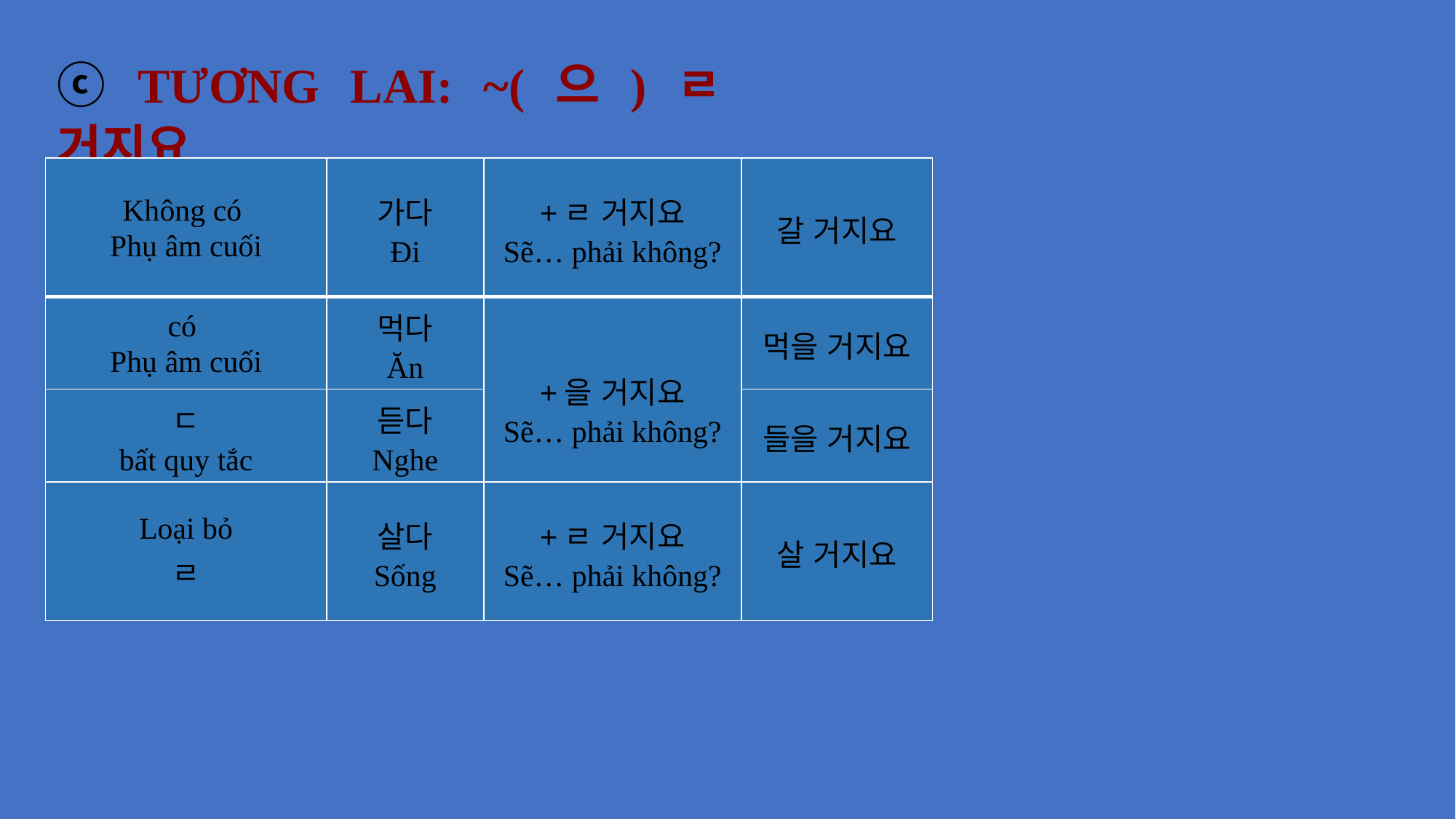

ⓒ TƯƠNG LAI: ~(으)ㄹ 거지요
| Không có Phụ âm cuối | 가다 Đi | +ㄹ 거지요 Sẽ… phải không? | 갈 거지요 |
| --- | --- | --- | --- |
| có Phụ âm cuối | 먹다 Ăn | +을 거지요 Sẽ… phải không? | 먹을 거지요 |
| ㄷ bất quy tắc | 듣다 Nghe |  | 들을 거지요 |
| Loại bỏ ㄹ | 살다 Sống | +ㄹ 거지요 Sẽ… phải không? | 살 거지요 |